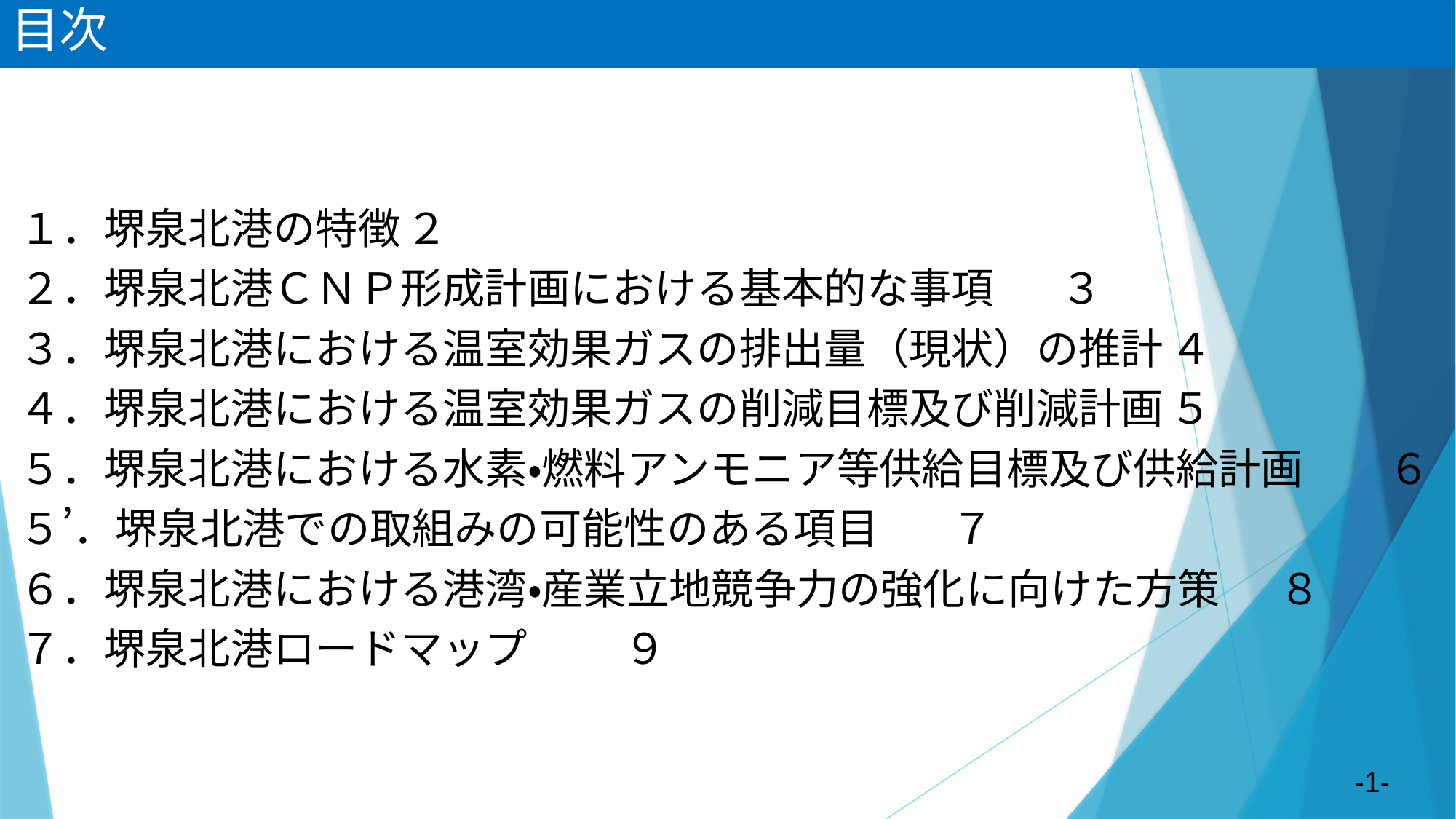

目次
１．堺泉北港の特徴	２
２．堺泉北港ＣＮＰ形成計画における基本的な事項	３
３．堺泉北港における温室効果ガスの排出量（現状）の推計	４
４．堺泉北港における温室効果ガスの削減目標及び削減計画	５
５．堺泉北港における水素・燃料アンモニア等供給目標及び供給計画	６
５’．堺泉北港での取組みの可能性のある項目	７
６．堺泉北港における港湾・産業立地競争力の強化に向けた方策	８
７．堺泉北港ロードマップ	９
-1-